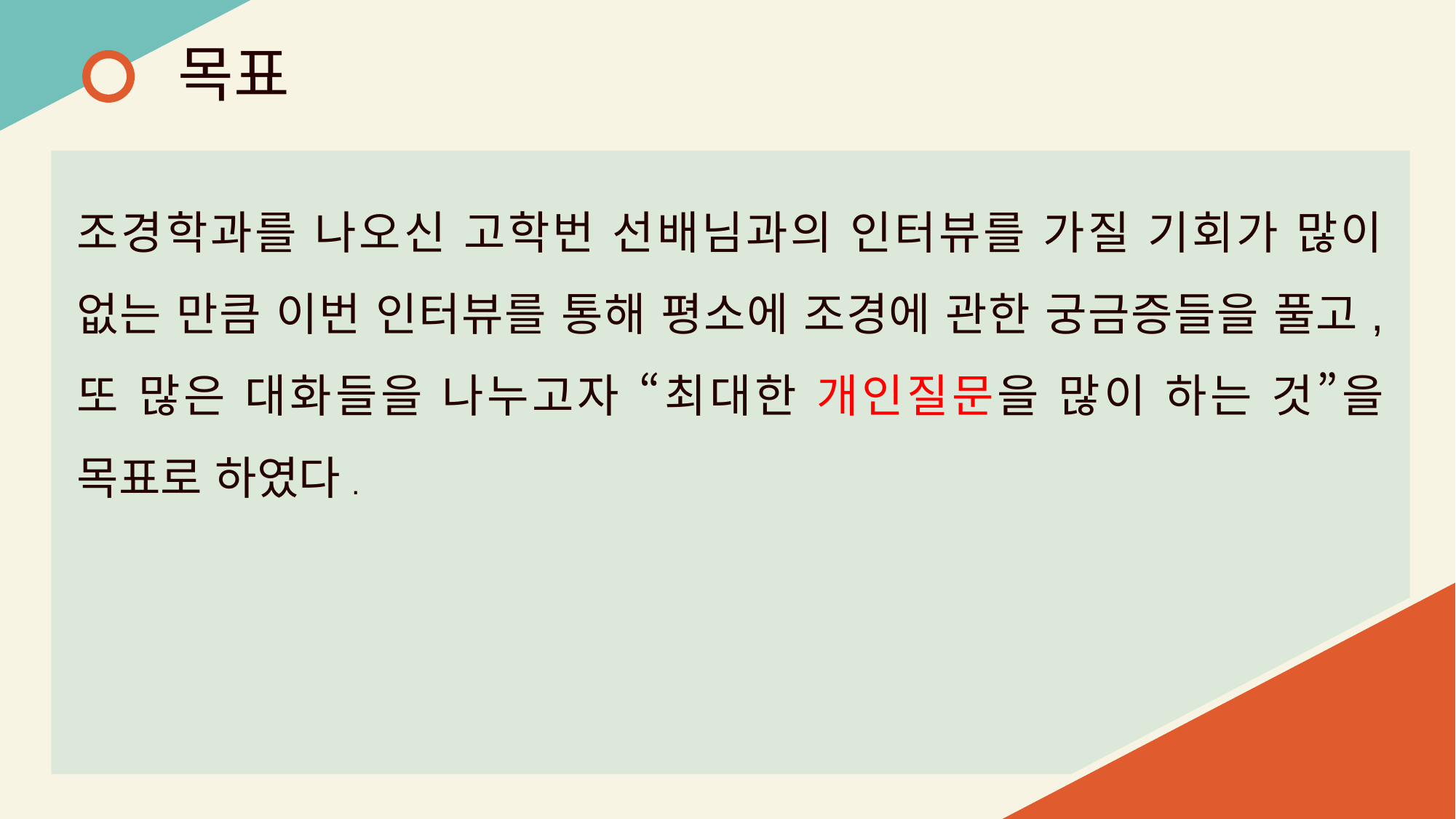

목표

조경학과를 나오신 고학번 선배님과의 인터뷰를 가질 기회가 많이 없는 만큼 이번 인터뷰를 통해 평소에 조경에 관한 궁금증들을 풀고, 또 많은 대화들을 나누고자 “최대한 개인질문을 많이 하는 것”을 목표로 하였다.